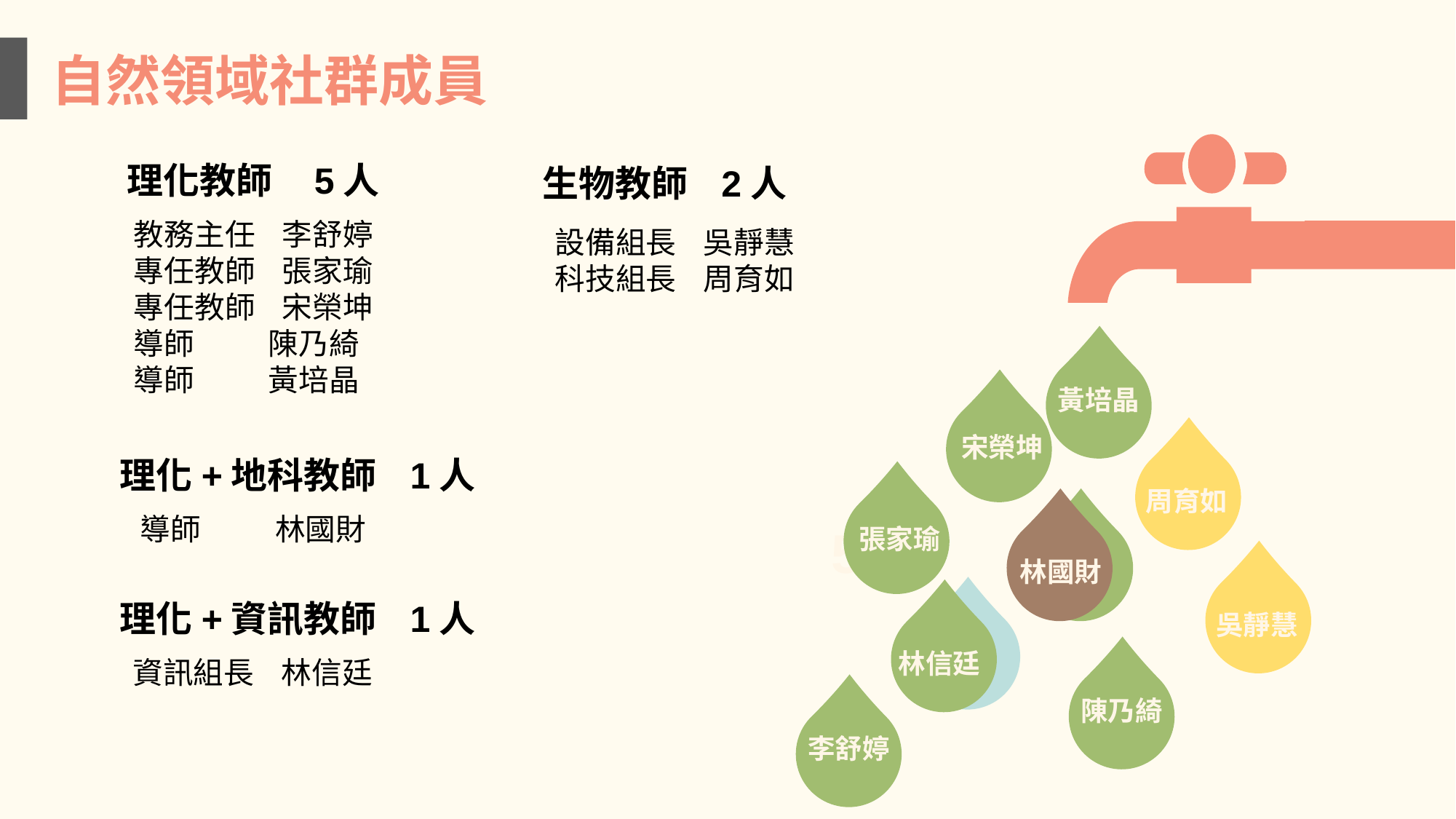

自然領域社群成員

理化教師    5人
教務主任    李舒婷
專任教師    張家瑜
專任教師    宋榮坤
導師           陳乃綺
導師           黃培晶

生物教師   2人
設備組長    吳靜慧
科技組長    周育如

黃培晶

宋榮坤

理化+地科教師   1人
導師           林國財
理化+資訊教師   1人
資訊組長    林信廷
周育如

5

張家瑜
林國財

吳靜慧

林信廷

陳乃綺

李舒婷